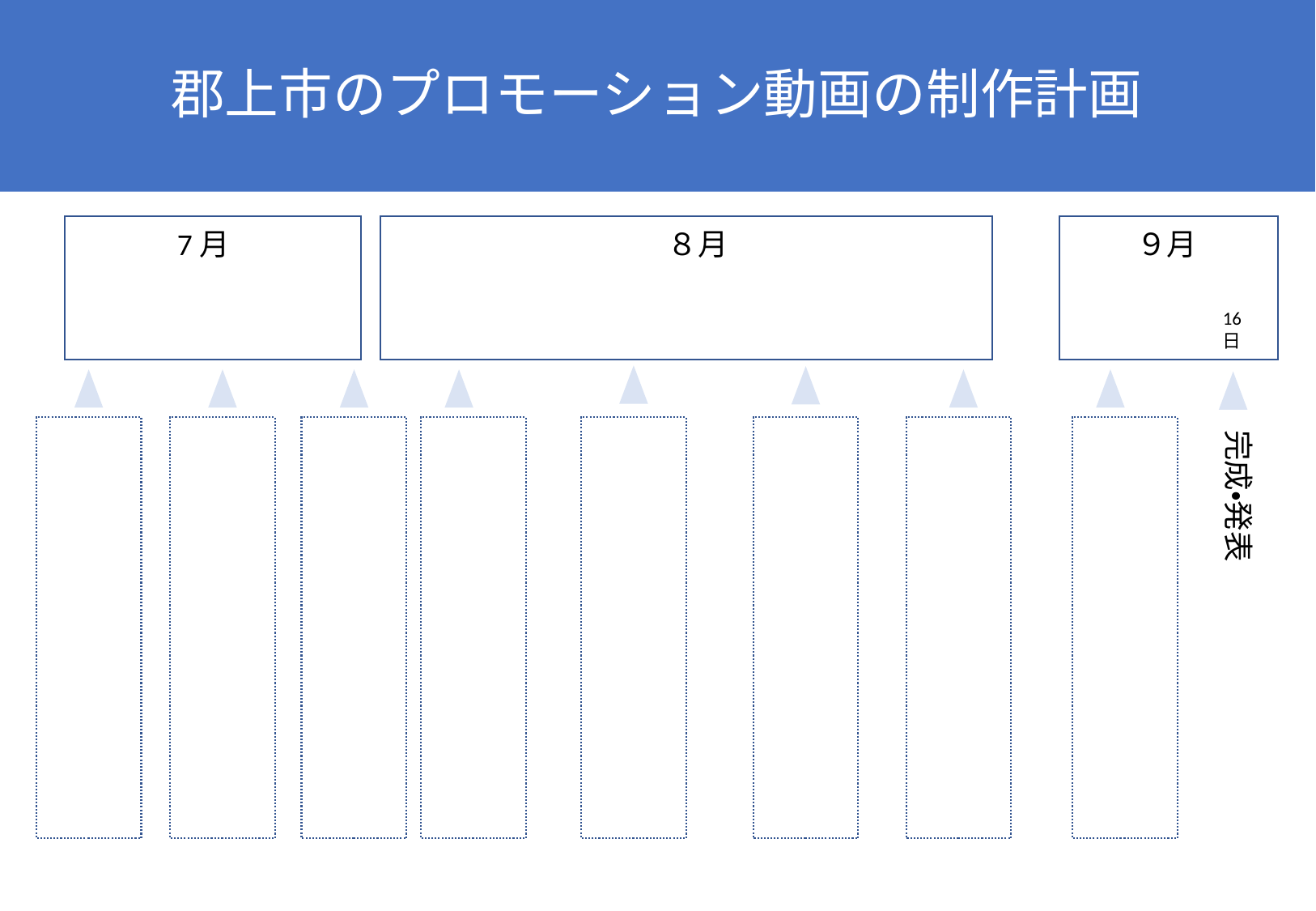

# 郡上市のプロモーション動画の制作計画

7月
８月
９月
16
日

完成・発表